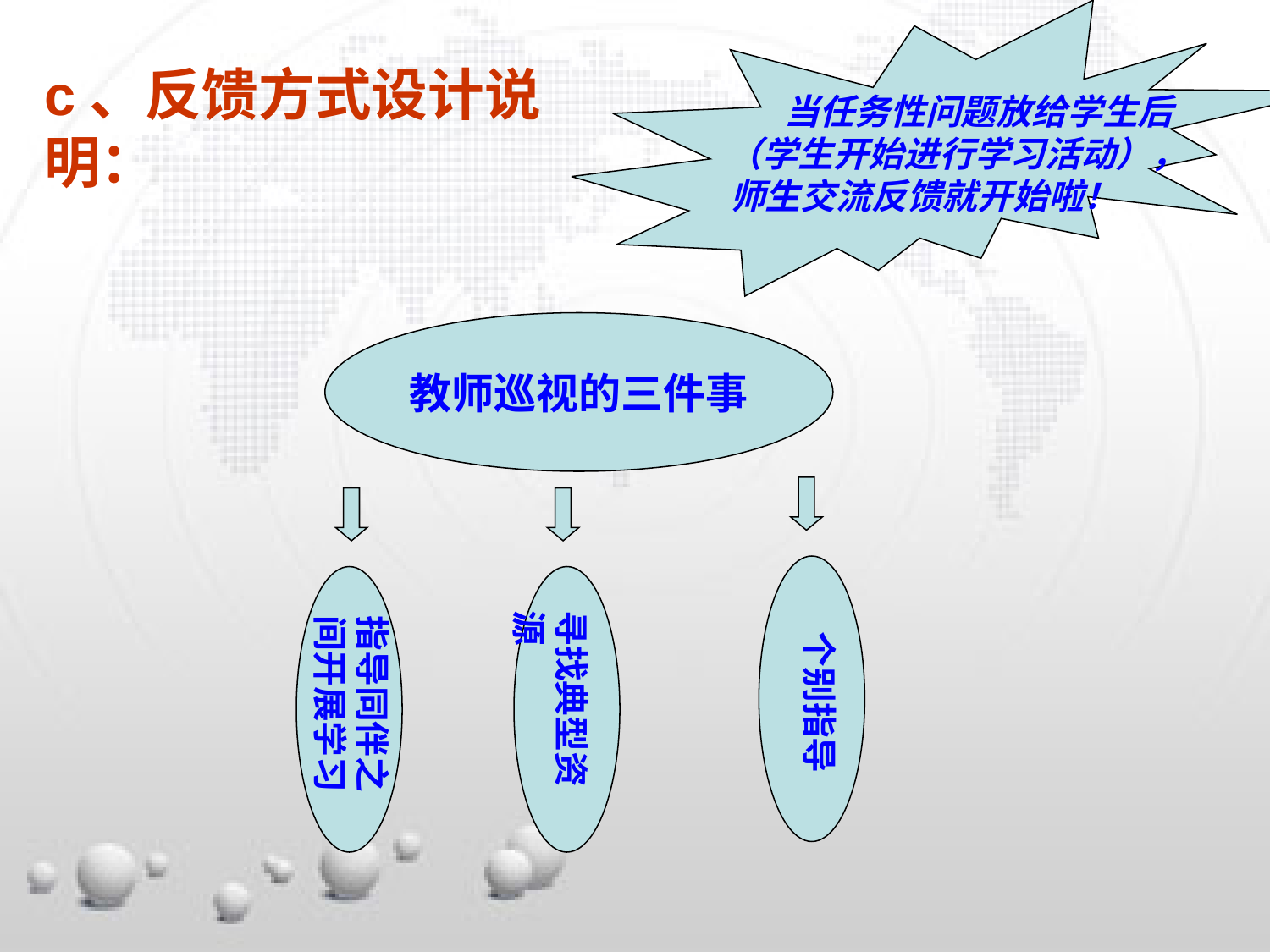

当任务性问题放给学生后
       （学生开始进行学习活动），
师生交流反馈就开始啦！
c、反馈方式设计说明：
教师巡视的三件事

指导同伴之间开展学习
寻找典型资源
个别指导